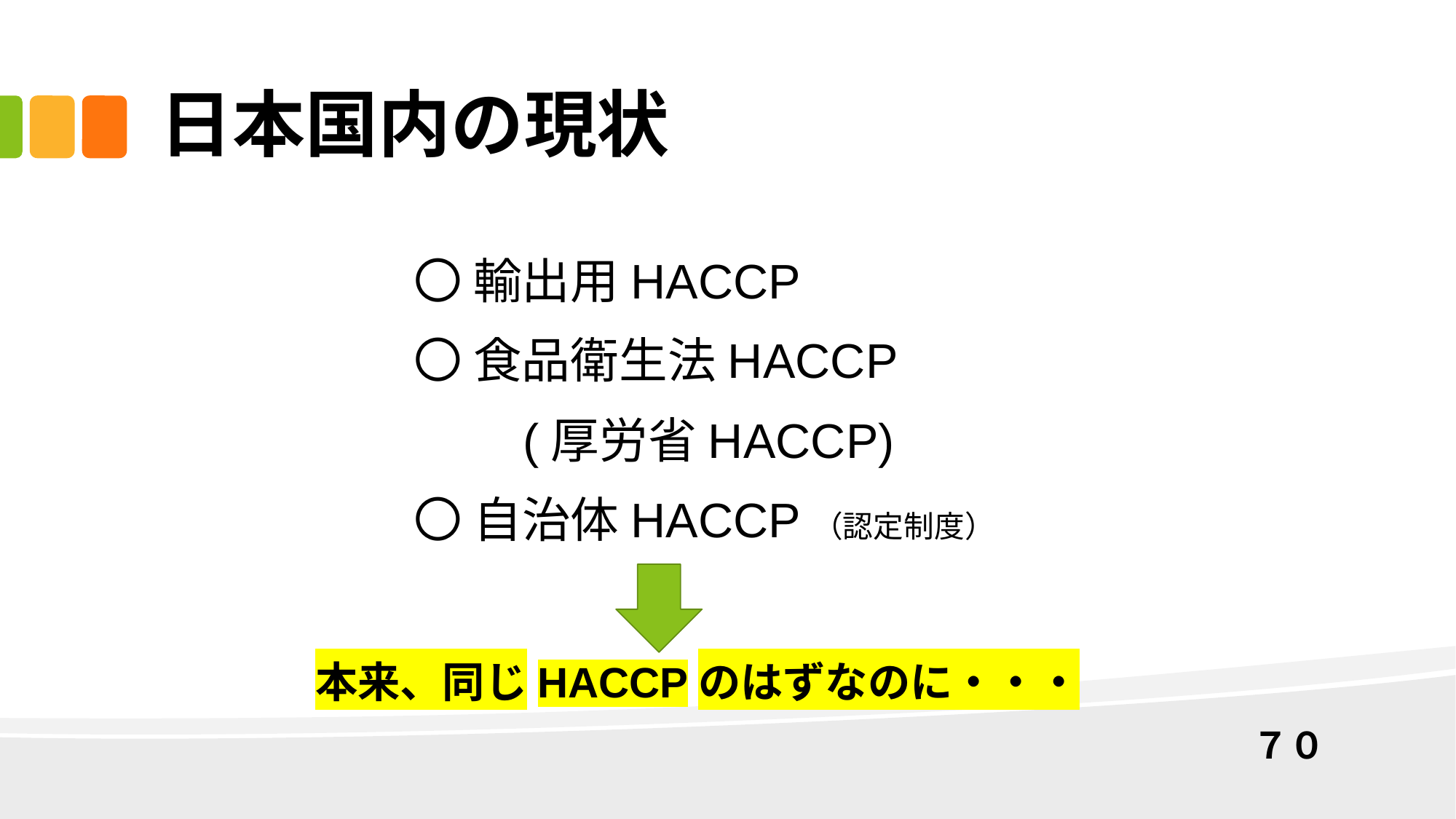

# 日本国内の現状
〇 輸出用HACCP
〇 食品衛生法HACCP
    	(厚労省HACCP)
〇 自治体HACCP（認定制度）

本来、同じHACCPのはずなのに・・・
７０